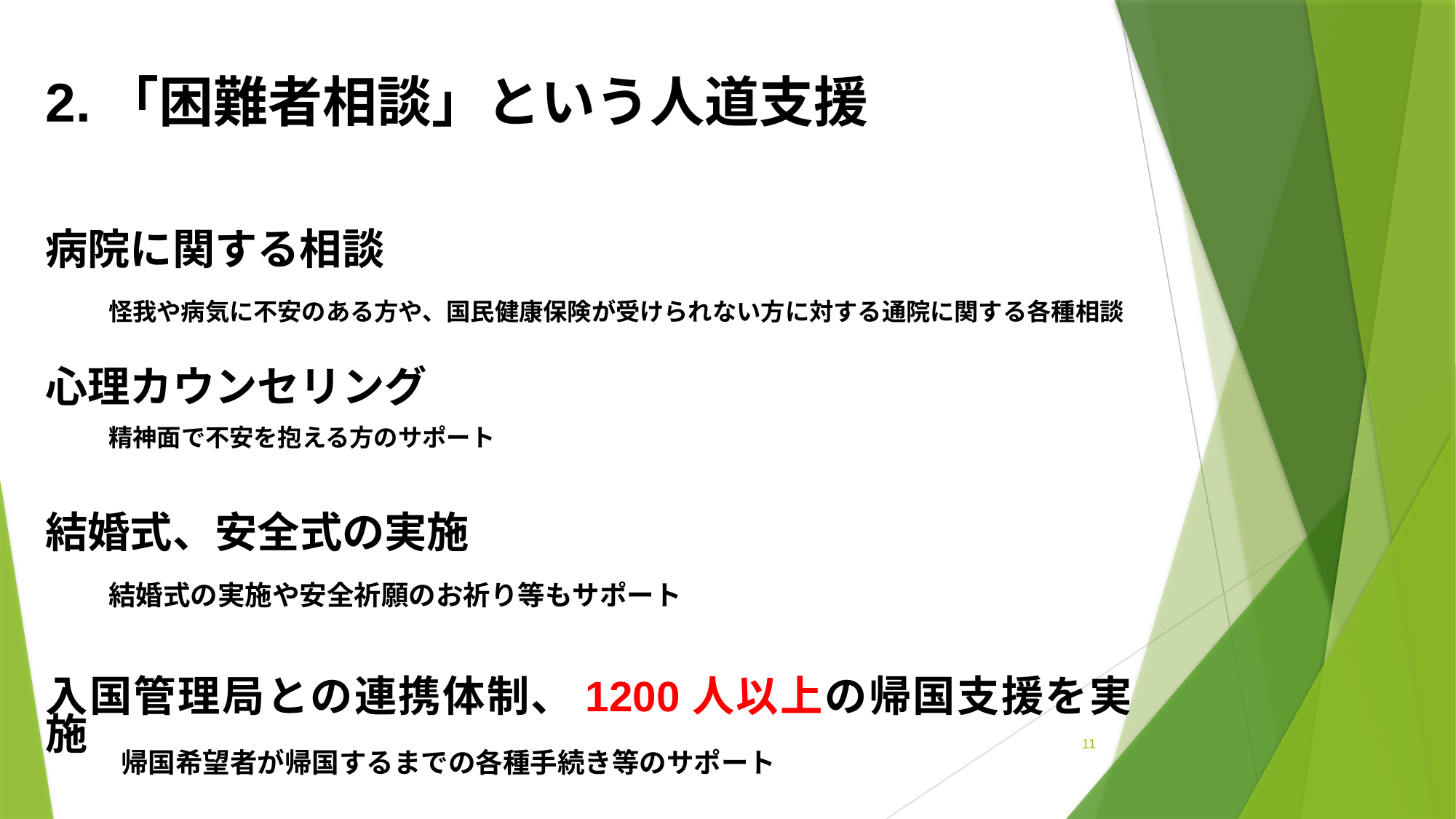

2.「困難者相談」という人道支援
病院に関する相談
怪我や病気に不安のある方や、国民健康保険が受けられない方に対する通院に関する各種相談
心理カウンセリング
精神面で不安を抱える方のサポート
結婚式、安全式の実施
結婚式の実施や安全祈願のお祈り等もサポート
入国管理局との連携体制、1200人以上の帰国支援を実施
11
帰国希望者が帰国するまでの各種手続き等のサポート